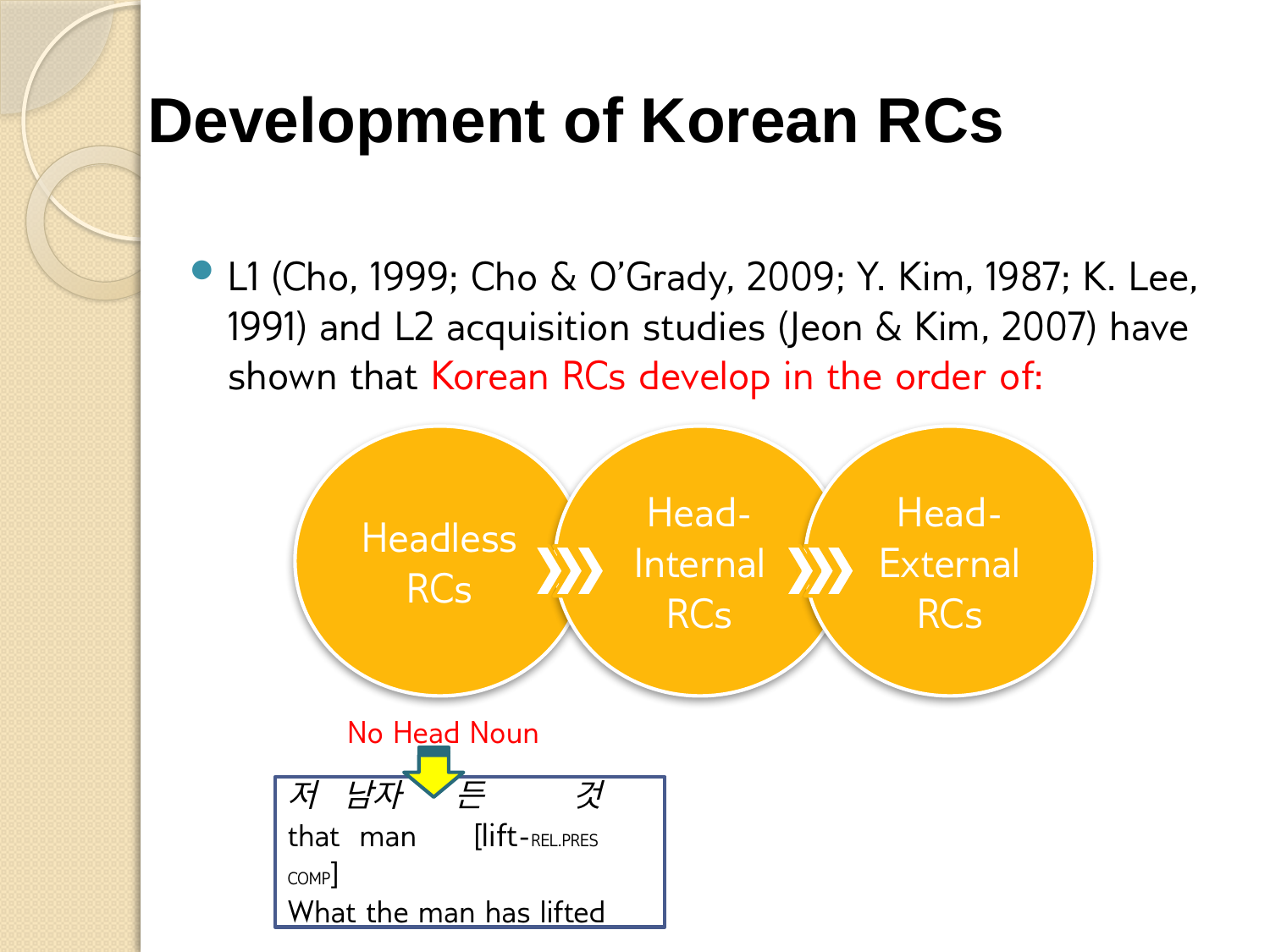

# Development of Korean RCs

L1 (Cho, 1999; Cho & O’Grady, 2009; Y. Kim, 1987; K. Lee, 1991) and L2 acquisition studies (Jeon & Kim, 2007) have shown that Korean RCs develop in the order of:

Headless RCs
Head-Internal RCs
Head-External RCs

No Head Noun

저   남자      든          것
that  man      [lift-REL.PRES COMP]
What the man has lifted